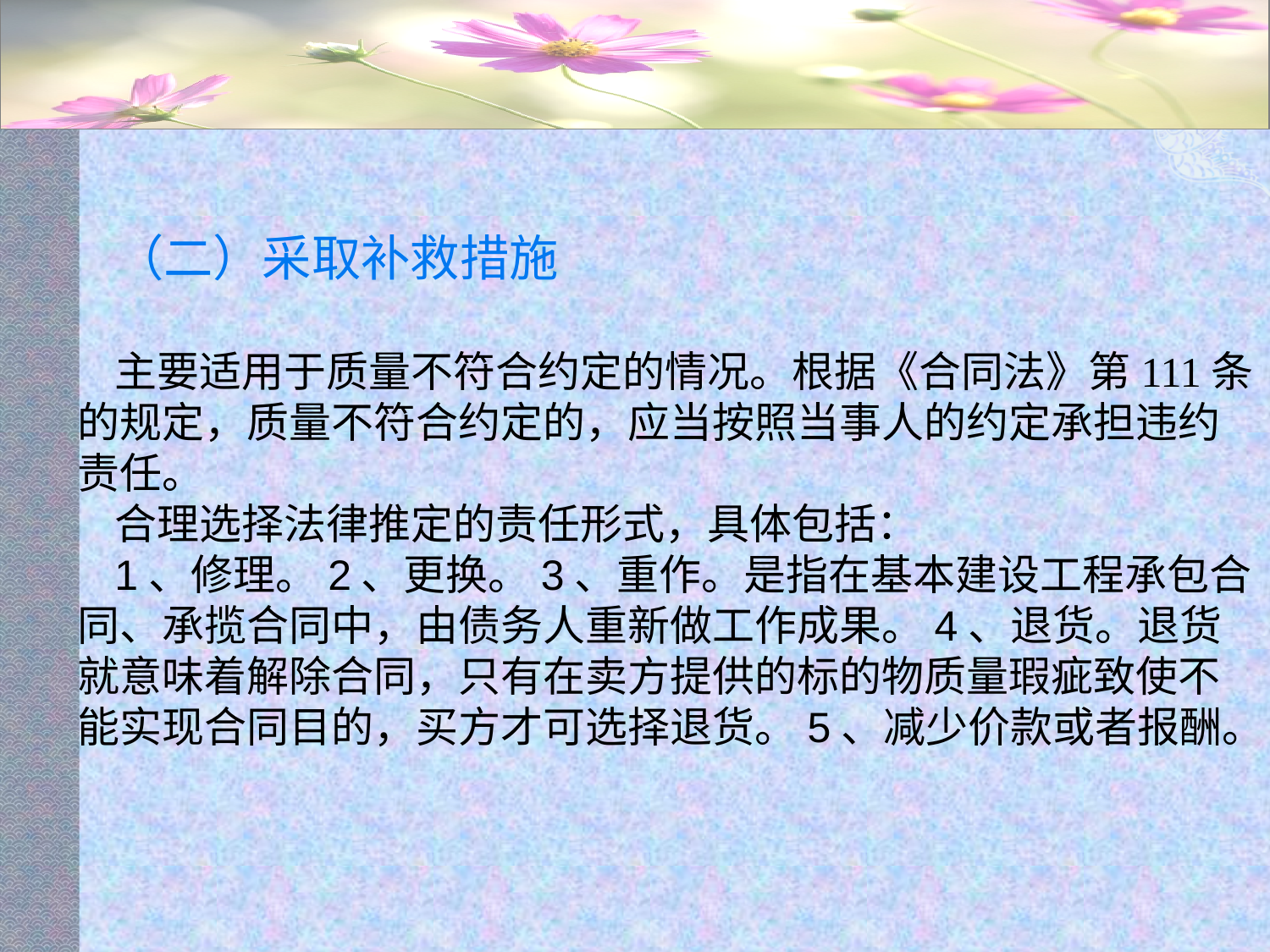

#
（二）采取补救措施

主要适用于质量不符合约定的情况。根据《合同法》第111条的规定，质量不符合约定的，应当按照当事人的约定承担违约责任。
合理选择法律推定的责任形式，具体包括：
1、修理。2、更换。3、重作。是指在基本建设工程承包合同、承揽合同中，由债务人重新做工作成果。4、退货。退货就意味着解除合同，只有在卖方提供的标的物质量瑕疵致使不能实现合同目的，买方才可选择退货。5、减少价款或者报酬。